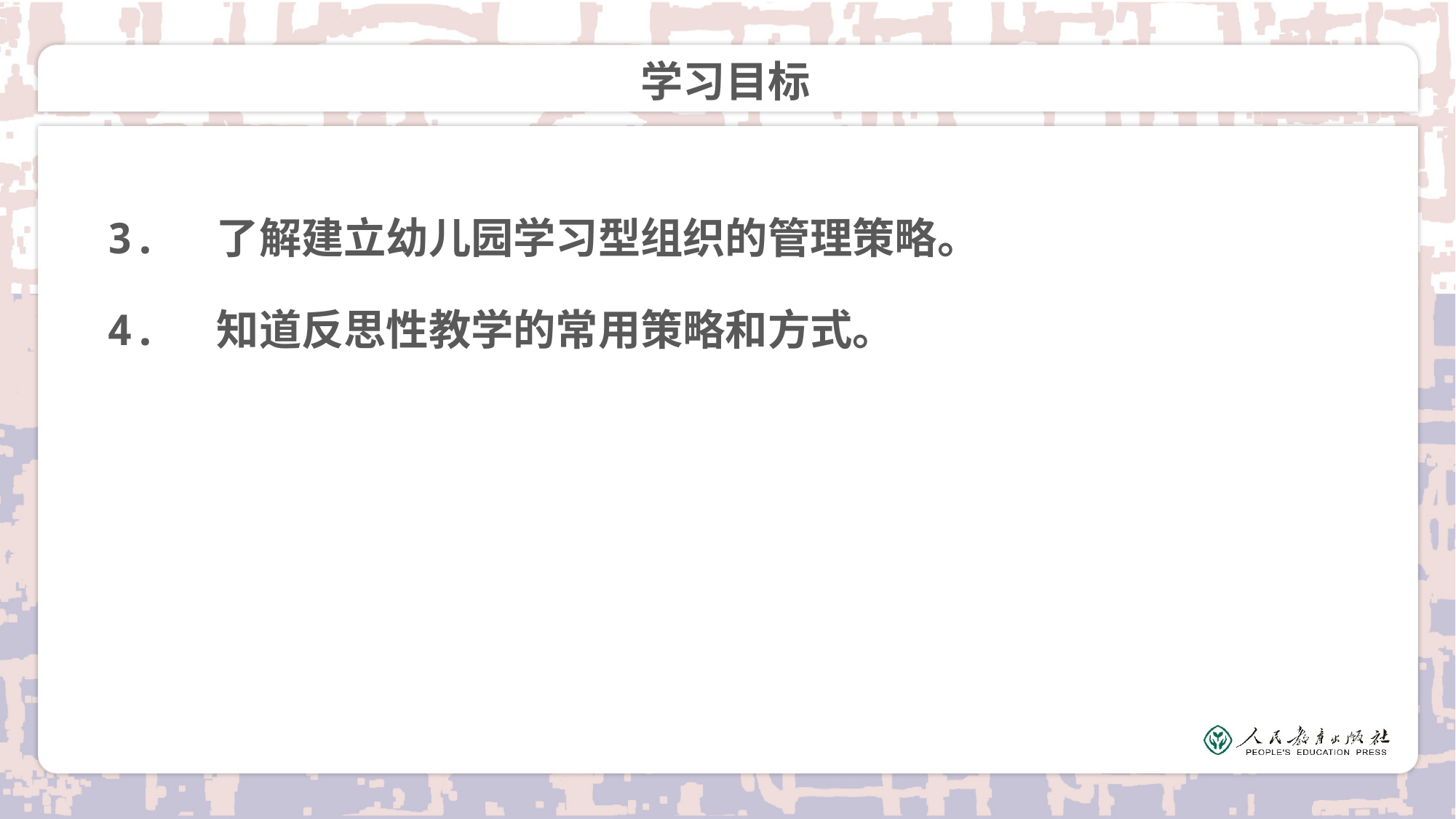

# 学习目标
3.	了解建立幼儿园学习型组织的管理策略。
4.	知道反思性教学的常用策略和方式。